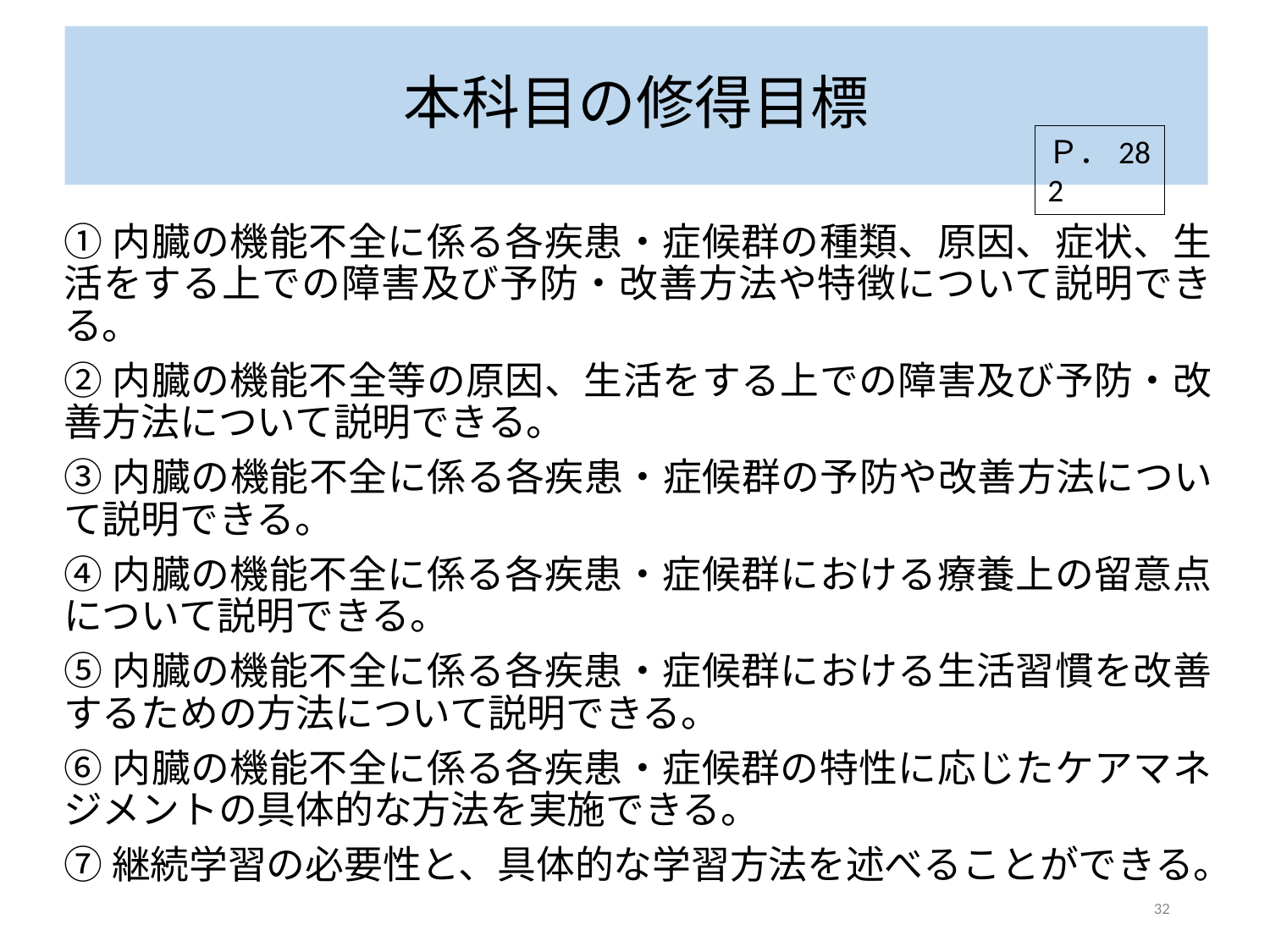

# 本科目の修得目標
Ｐ．282
①内臓の機能不全に係る各疾患・症候群の種類、原因、症状、生活をする上での障害及び予防・改善方法や特徴について説明できる。
②内臓の機能不全等の原因、生活をする上での障害及び予防・改善方法について説明できる。
③内臓の機能不全に係る各疾患・症候群の予防や改善方法について説明できる。
④内臓の機能不全に係る各疾患・症候群における療養上の留意点について説明できる。
⑤内臓の機能不全に係る各疾患・症候群における生活習慣を改善するための方法について説明できる。
⑥内臓の機能不全に係る各疾患・症候群の特性に応じたケアマネジメントの具体的な方法を実施できる。
⑦継続学習の必要性と、具体的な学習方法を述べることができる。
32